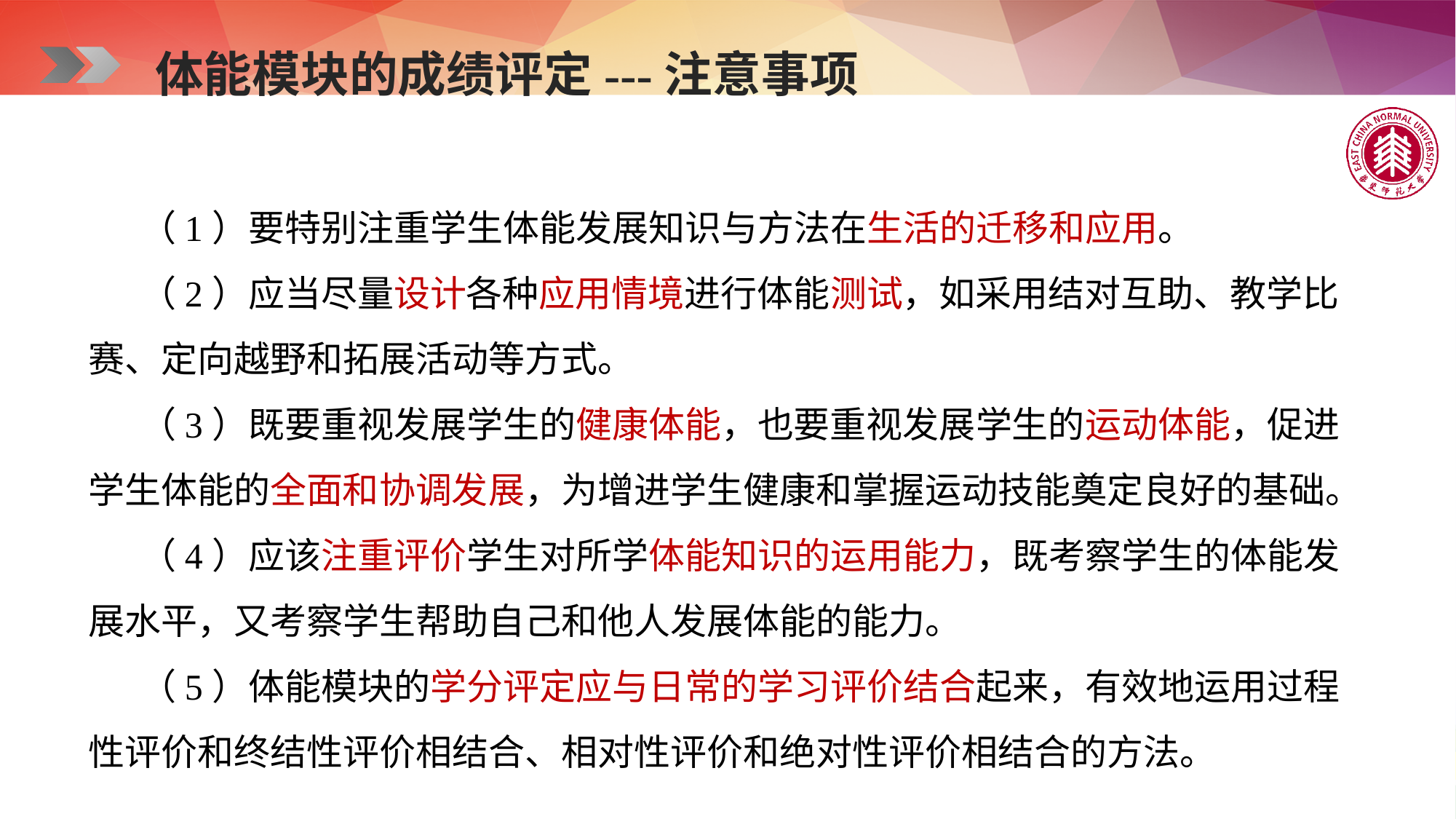

体能模块的成绩评定---注意事项
（1）要特别注重学生体能发展知识与方法在生活的迁移和应用。
（2）应当尽量设计各种应用情境进行体能测试，如采用结对互助、教学比赛、定向越野和拓展活动等方式。
（3）既要重视发展学生的健康体能，也要重视发展学生的运动体能，促进学生体能的全面和协调发展，为增进学生健康和掌握运动技能奠定良好的基础。
（4）应该注重评价学生对所学体能知识的运用能力，既考察学生的体能发展水平，又考察学生帮助自己和他人发展体能的能力。
（5）体能模块的学分评定应与日常的学习评价结合起来，有效地运用过程性评价和终结性评价相结合、相对性评价和绝对性评价相结合的方法。